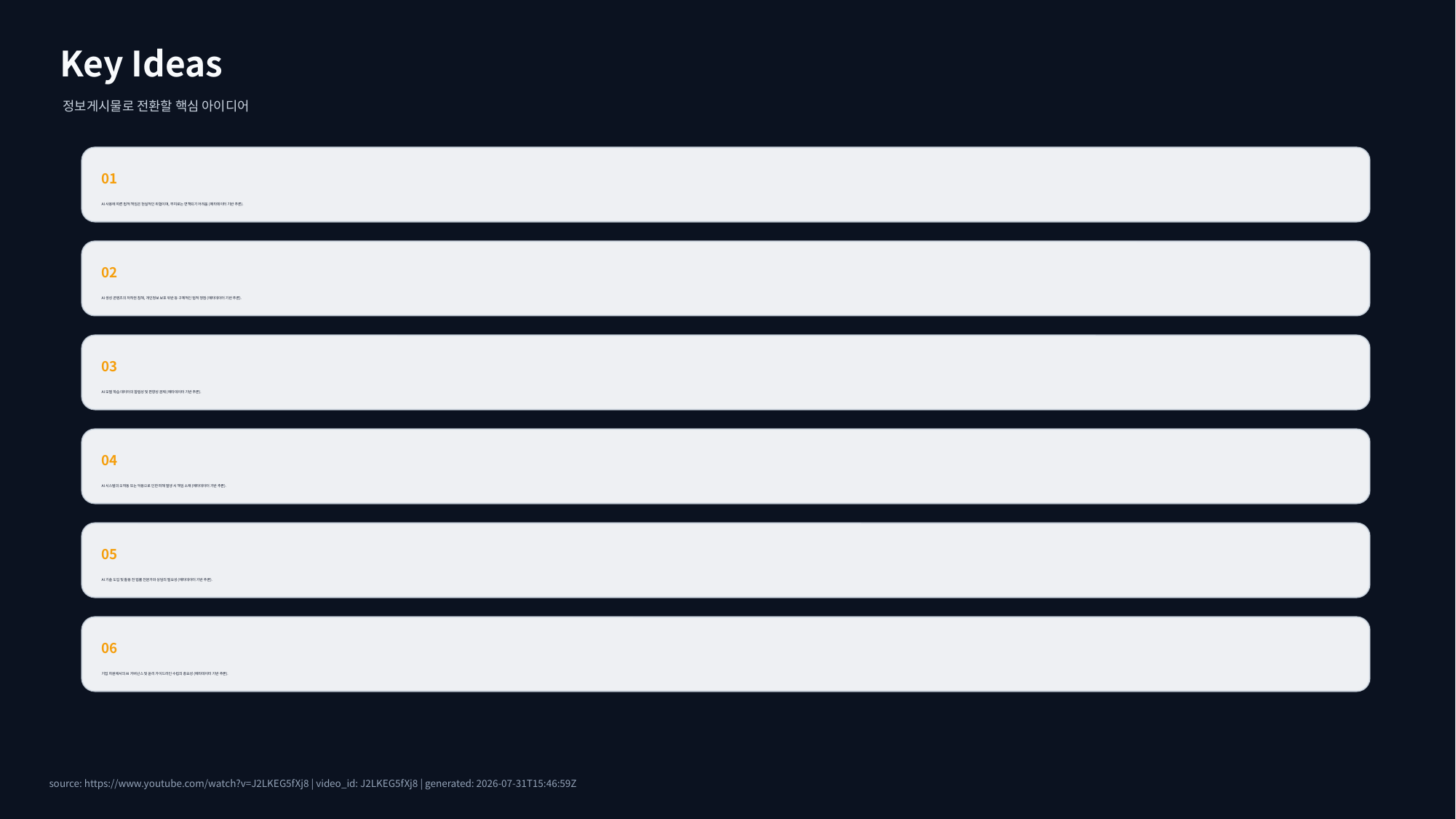

Key Ideas
정보게시물로 전환할 핵심 아이디어

01
AI 사용에 따른 법적 책임은 현실적인 위협이며, 무지로는 면책되기 어려움 (메타데이터 기반 추론).

02
AI 생성 콘텐츠의 저작권 침해, 개인정보 보호 위반 등 구체적인 법적 쟁점 (메타데이터 기반 추론).

03
AI 모델 학습 데이터의 합법성 및 편향성 문제 (메타데이터 기반 추론).

04
AI 시스템의 오작동 또는 악용으로 인한 피해 발생 시 책임 소재 (메타데이터 기반 추론).

05
AI 기술 도입 및 활용 전 법률 전문가와 상담의 필요성 (메타데이터 기반 추론).

06
기업 차원에서의 AI 거버넌스 및 윤리 가이드라인 수립의 중요성 (메타데이터 기반 추론).
source: https://www.youtube.com/watch?v=J2LKEG5fXj8 | video_id: J2LKEG5fXj8 | generated: 2026-07-31T15:46:59Z